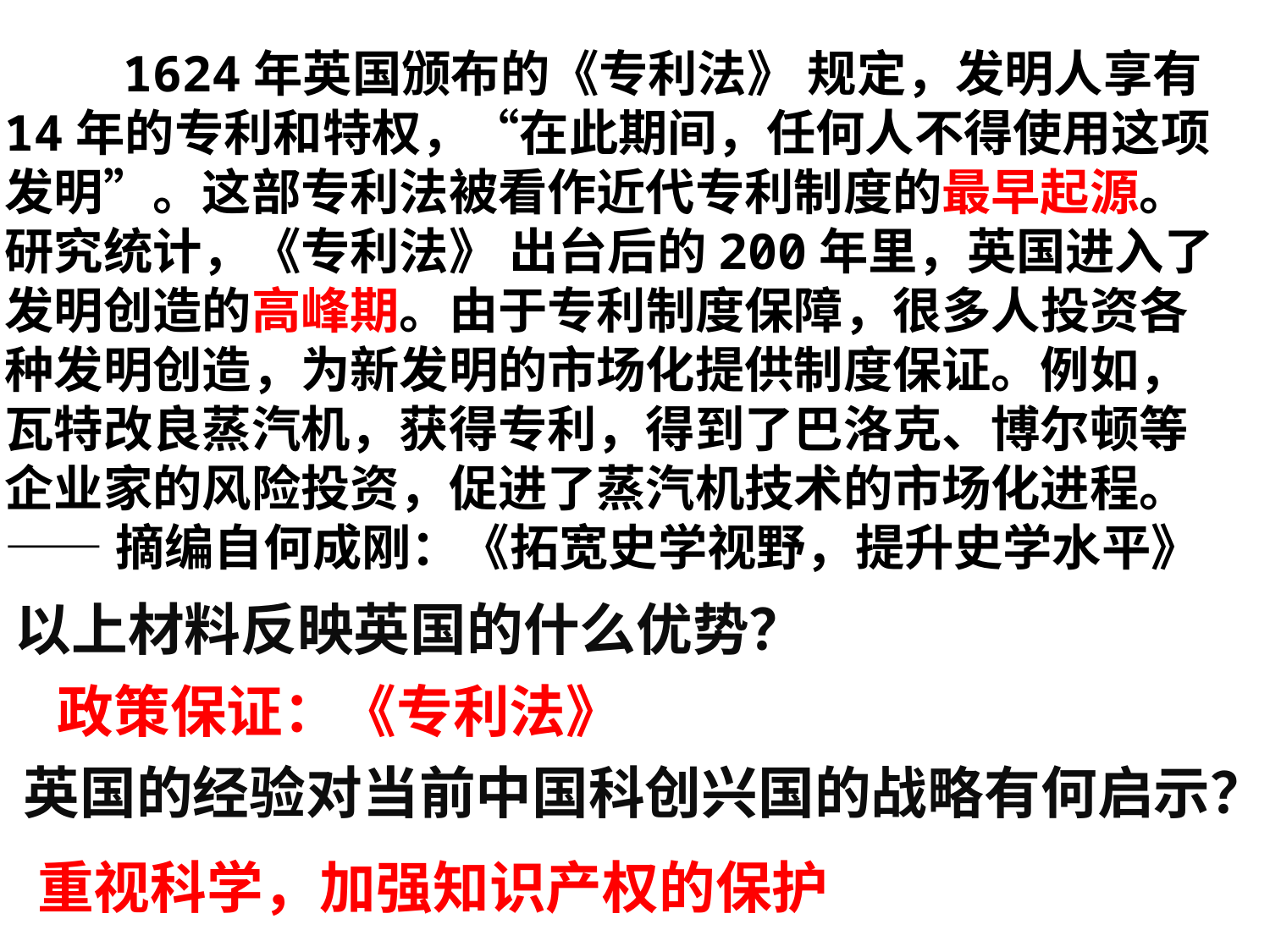

1624年英国颁布的《专利法》 规定，发明人享有14年的专利和特权，“在此期间，任何人不得使用这项发明”。这部专利法被看作近代专利制度的最早起源。研究统计，《专利法》 出台后的200年里，英国进入了发明创造的高峰期。由于专利制度保障，很多人投资各种发明创造，为新发明的市场化提供制度保证。例如，瓦特改良蒸汽机，获得专利，得到了巴洛克、博尔顿等企业家的风险投资，促进了蒸汽机技术的市场化进程。
——摘编自何成刚：《拓宽史学视野，提升史学水平》
以上材料反映英国的什么优势？
政策保证：《专利法》
英国的经验对当前中国科创兴国的战略有何启示？
重视科学，加强知识产权的保护